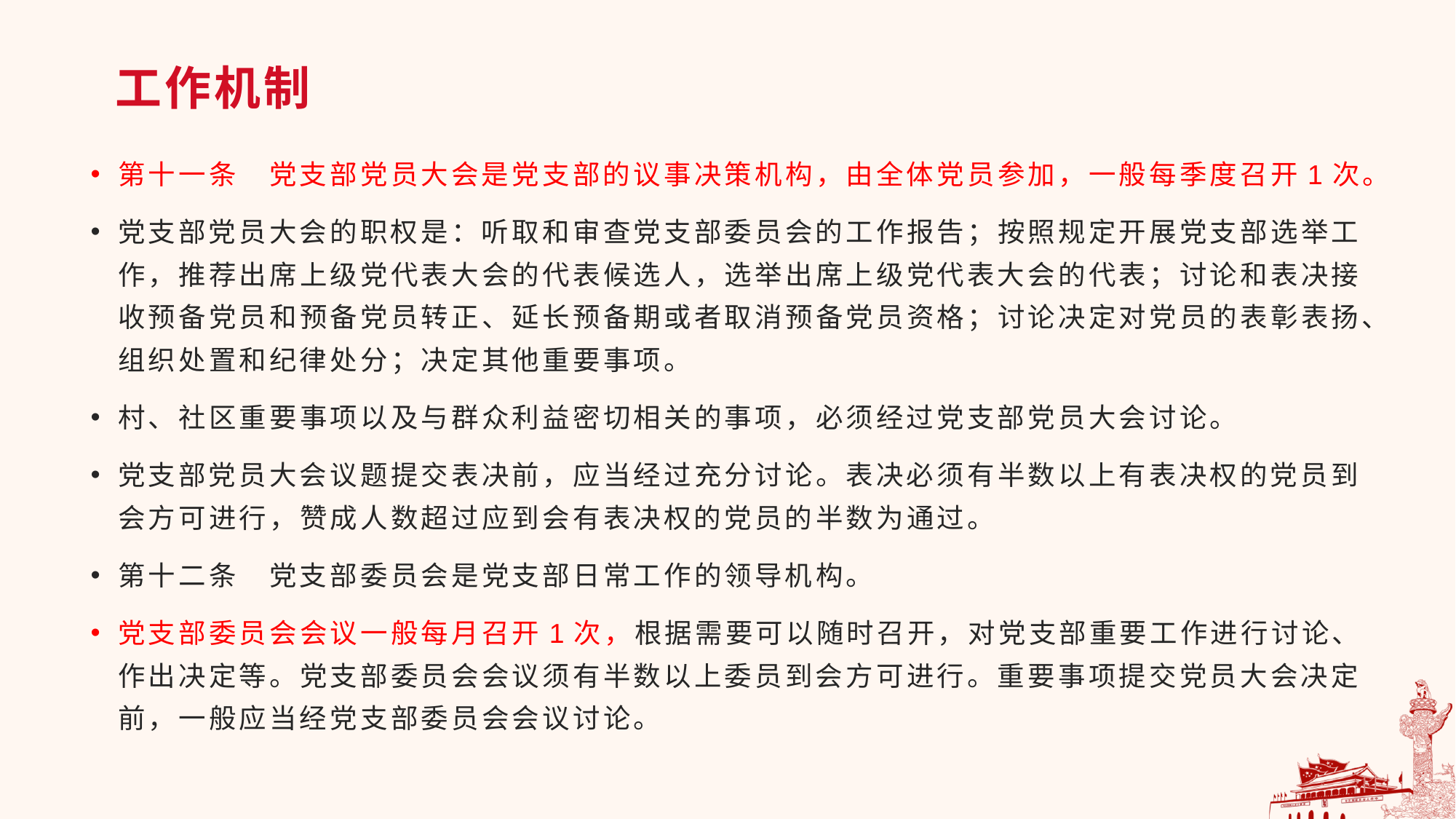

# 工作机制
第十一条　党支部党员大会是党支部的议事决策机构，由全体党员参加，一般每季度召开1次。
党支部党员大会的职权是：听取和审查党支部委员会的工作报告；按照规定开展党支部选举工作，推荐出席上级党代表大会的代表候选人，选举出席上级党代表大会的代表；讨论和表决接收预备党员和预备党员转正、延长预备期或者取消预备党员资格；讨论决定对党员的表彰表扬、组织处置和纪律处分；决定其他重要事项。
村、社区重要事项以及与群众利益密切相关的事项，必须经过党支部党员大会讨论。
党支部党员大会议题提交表决前，应当经过充分讨论。表决必须有半数以上有表决权的党员到会方可进行，赞成人数超过应到会有表决权的党员的半数为通过。
第十二条　党支部委员会是党支部日常工作的领导机构。
党支部委员会会议一般每月召开1次，根据需要可以随时召开，对党支部重要工作进行讨论、作出决定等。党支部委员会会议须有半数以上委员到会方可进行。重要事项提交党员大会决定前，一般应当经党支部委员会会议讨论。